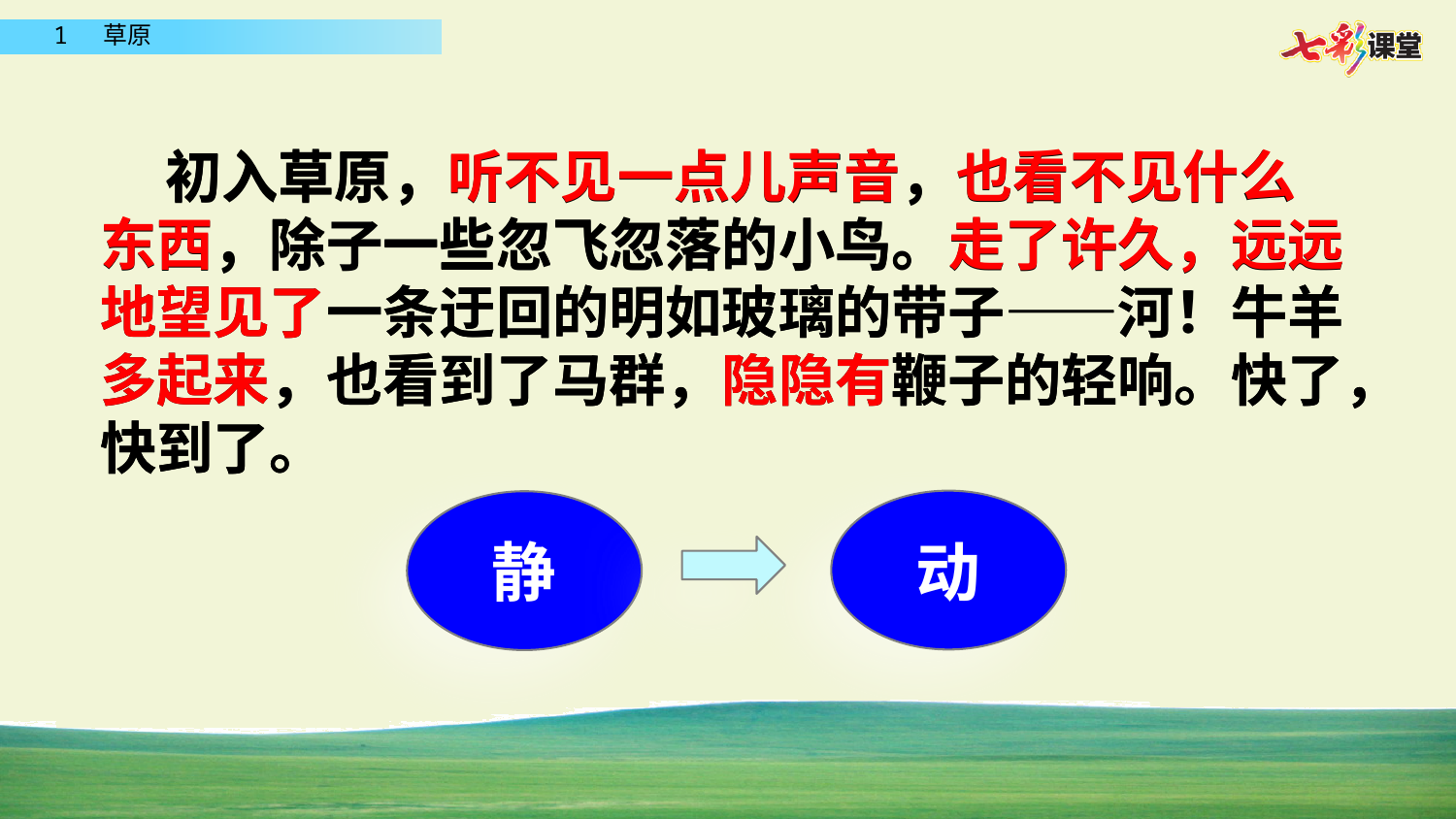

初入草原，听不见一点儿声音，也看不见什么东西，除一一些忽飞忽落的小鸟。走了许久，远远地望见了一条迂回的明如玻璃的带子——河！牛羊多起来，也看到了马群，隐隐有鞭子的轻响。快了，快到了。
    初入草原，听不见一点儿声音，也看不见什么东西，除了一些忽飞忽落的小鸟。走了许久，远远地望见了一条迂回的明如玻璃的带子——河！牛羊多起来，也看到了马群，隐隐有鞭子的轻响。快了，快到了。
动
静